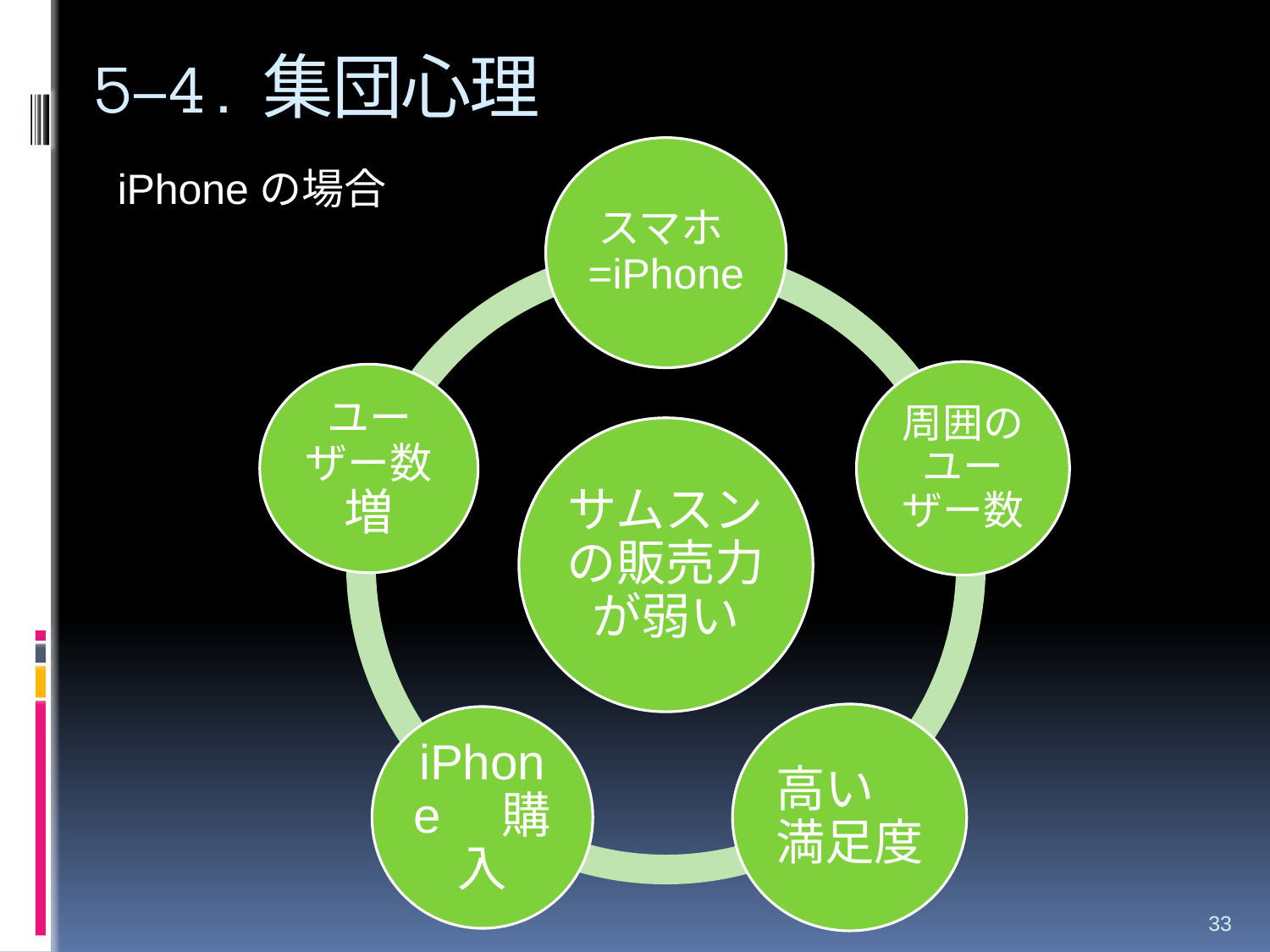

# 5-4.集団心理
サムスンの販売力が弱い
スマホ=iPhone
周囲のユーザー数
高い　満足度
iPhone　購入
ユーザー数増
iPhoneの場合
33